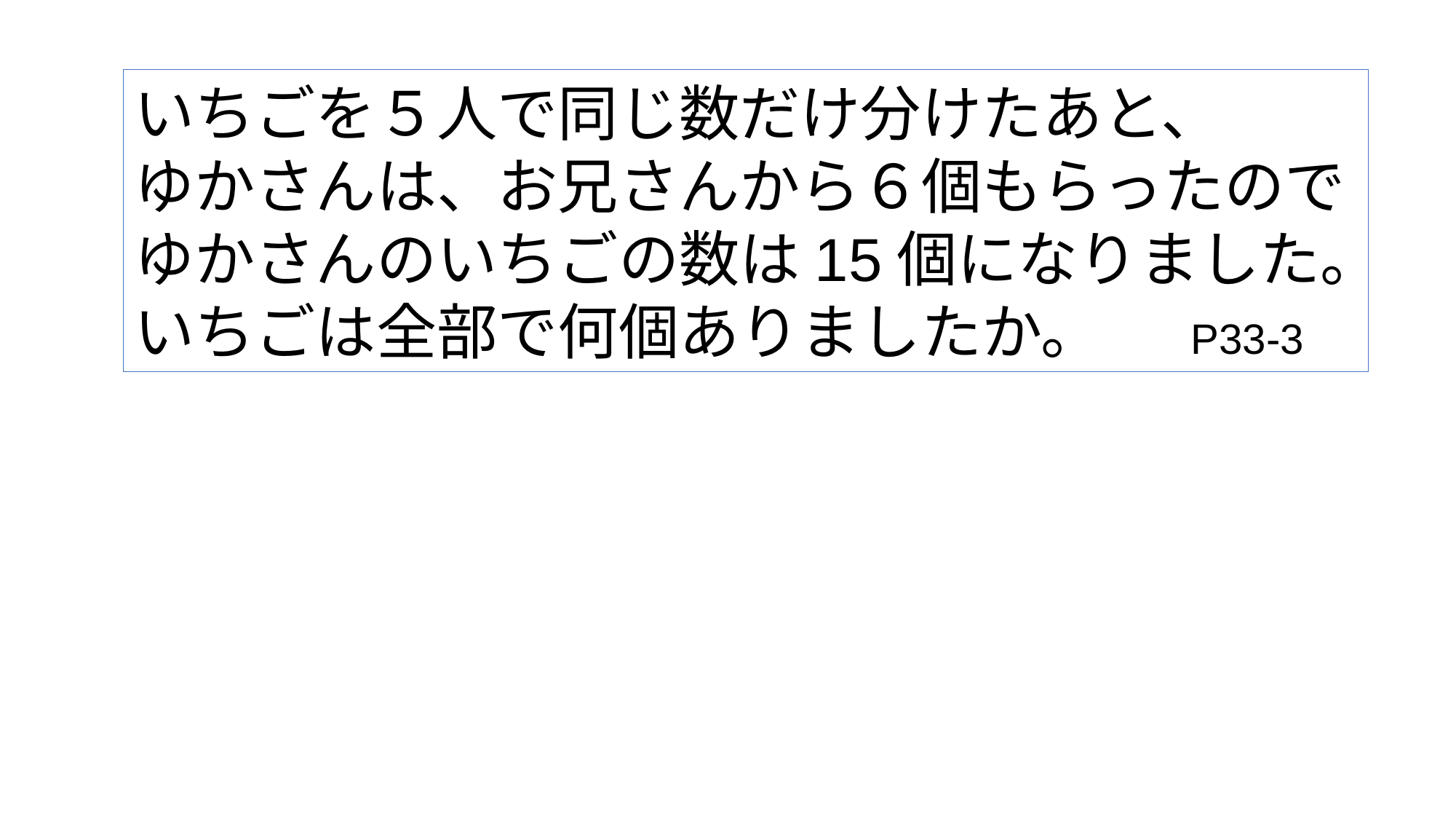

いちごを５人で同じ数だけ分けたあと、
ゆかさんは、お兄さんから６個もらったので
ゆかさんのいちごの数は15個になりました。
いちごは全部で何個ありましたか。 　P33-3